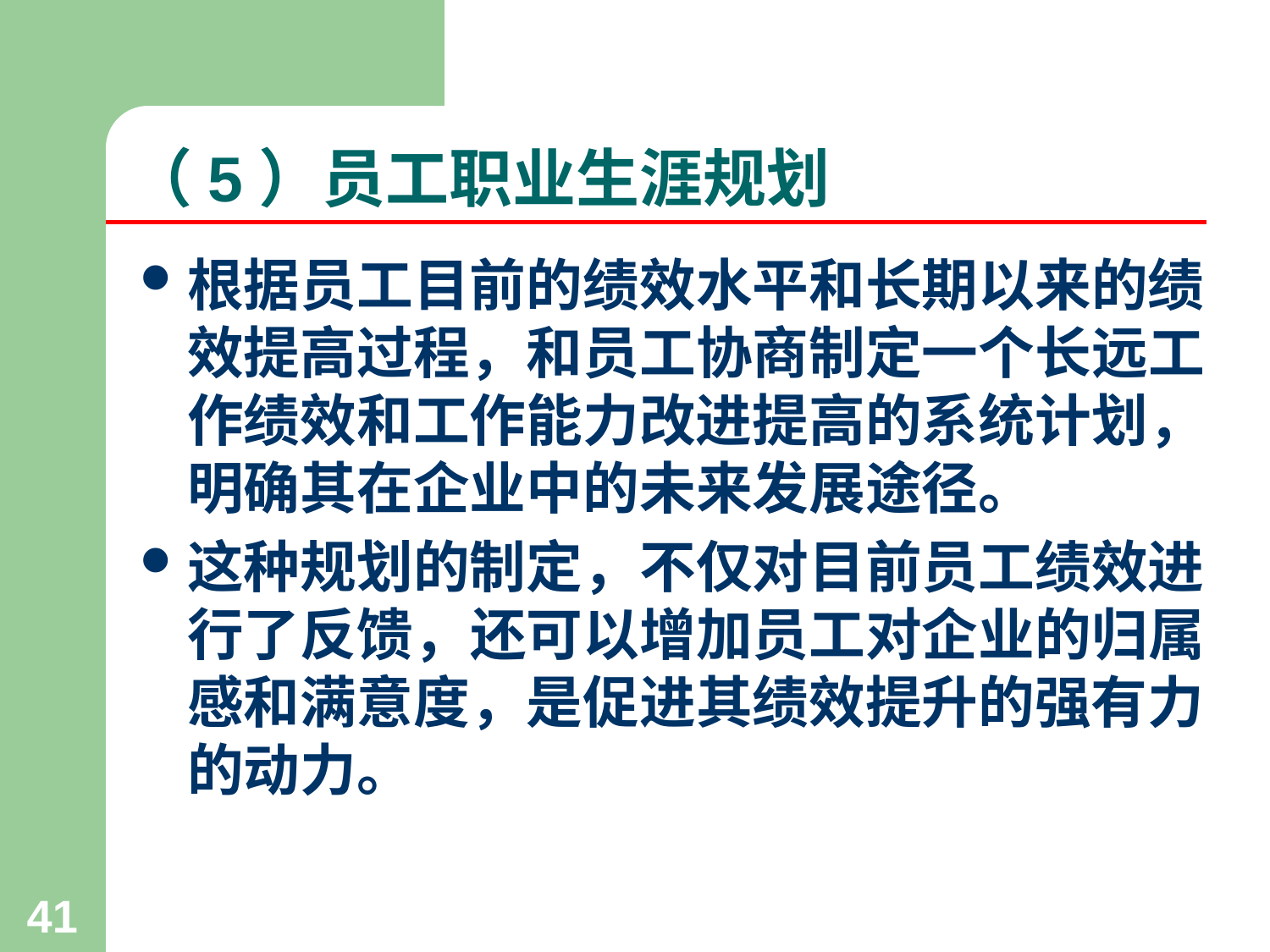

（5）员工职业生涯规划
根据员工目前的绩效水平和长期以来的绩效提高过程，和员工协商制定一个长远工作绩效和工作能力改进提高的系统计划，明确其在企业中的未来发展途径。
这种规划的制定，不仅对目前员工绩效进行了反馈，还可以增加员工对企业的归属感和满意度，是促进其绩效提升的强有力的动力。
# 41